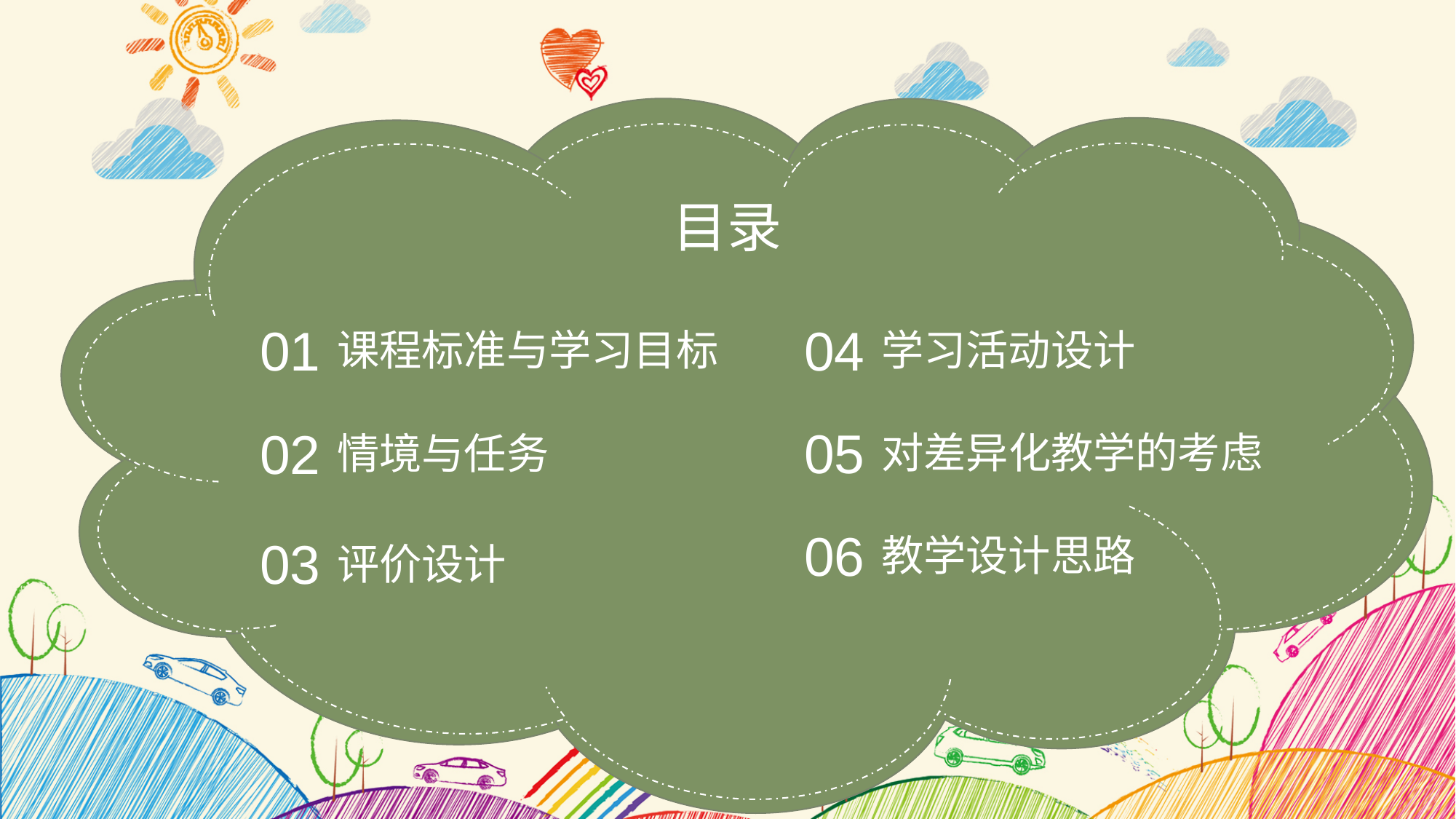

目录
04
学习活动设计
01
课程标准与学习目标
05
对差异化教学的考虑
02
情境与任务
06
教学设计思路
03
评价设计